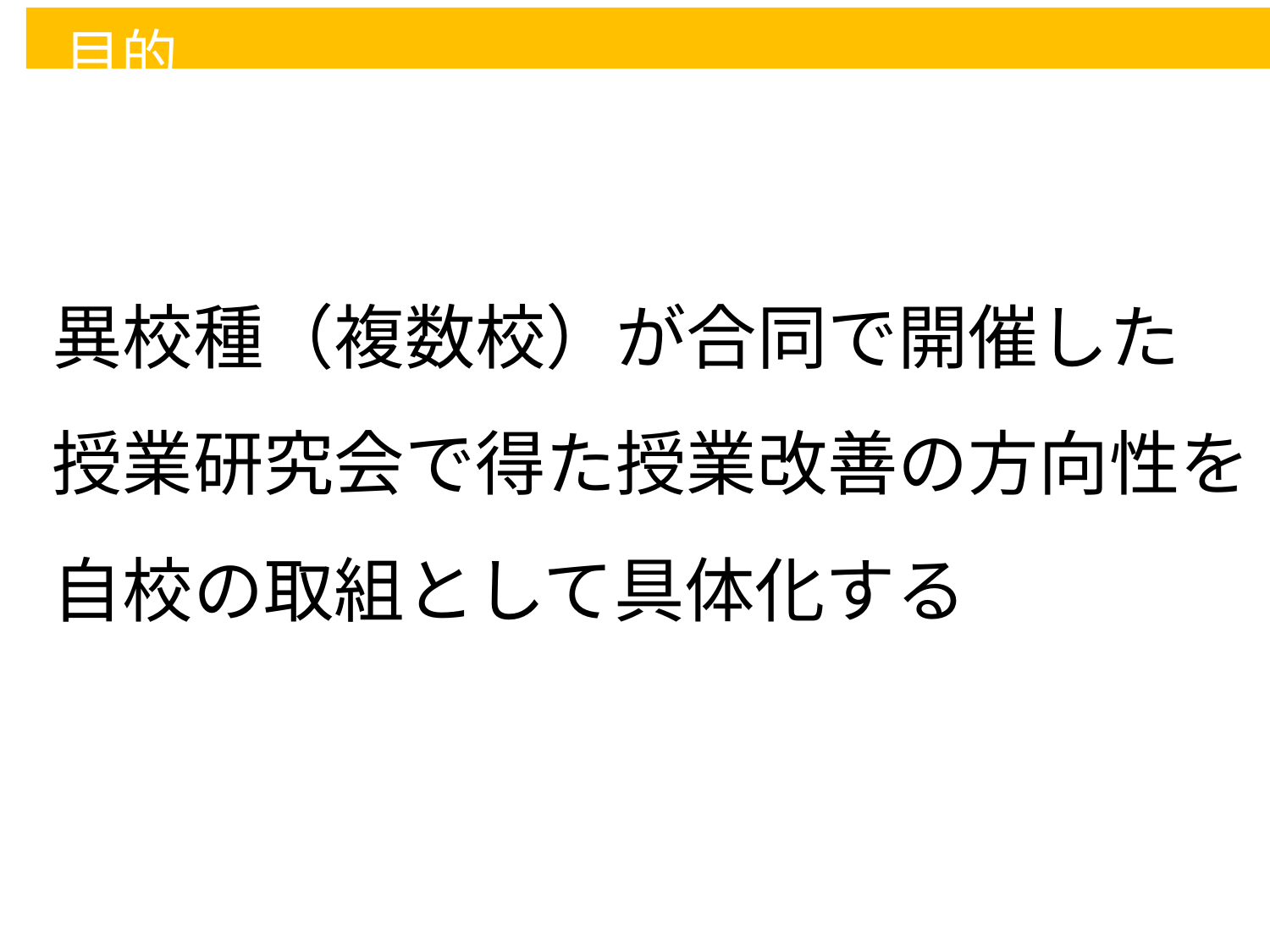

目的
異校種（複数校）が合同で開催した
授業研究会で得た授業改善の方向性を
自校の取組として具体化する